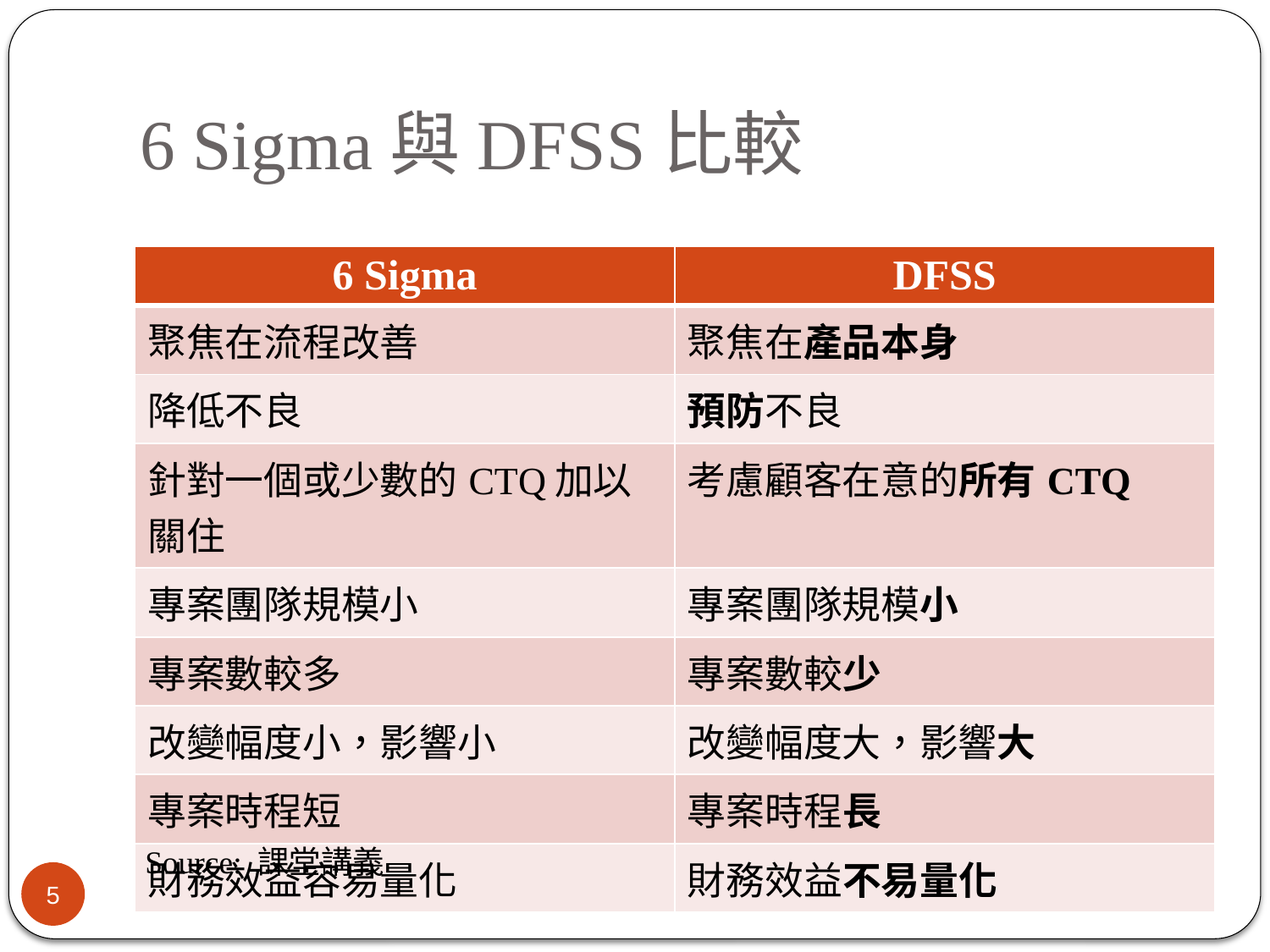

# 6 Sigma與DFSS比較
| 6 Sigma | DFSS |
| --- | --- |
| 聚焦在流程改善 | 聚焦在產品本身 |
| 降低不良 | 預防不良 |
| 針對一個或少數的CTQ加以關住 | 考慮顧客在意的所有CTQ |
| 專案團隊規模小 | 專案團隊規模小 |
| 專案數較多 | 專案數較少 |
| 改變幅度小，影響小 | 改變幅度大，影響大 |
| 專案時程短 | 專案時程長 |
| 財務效益容易量化 | 財務效益不易量化 |
Source: 課堂講義